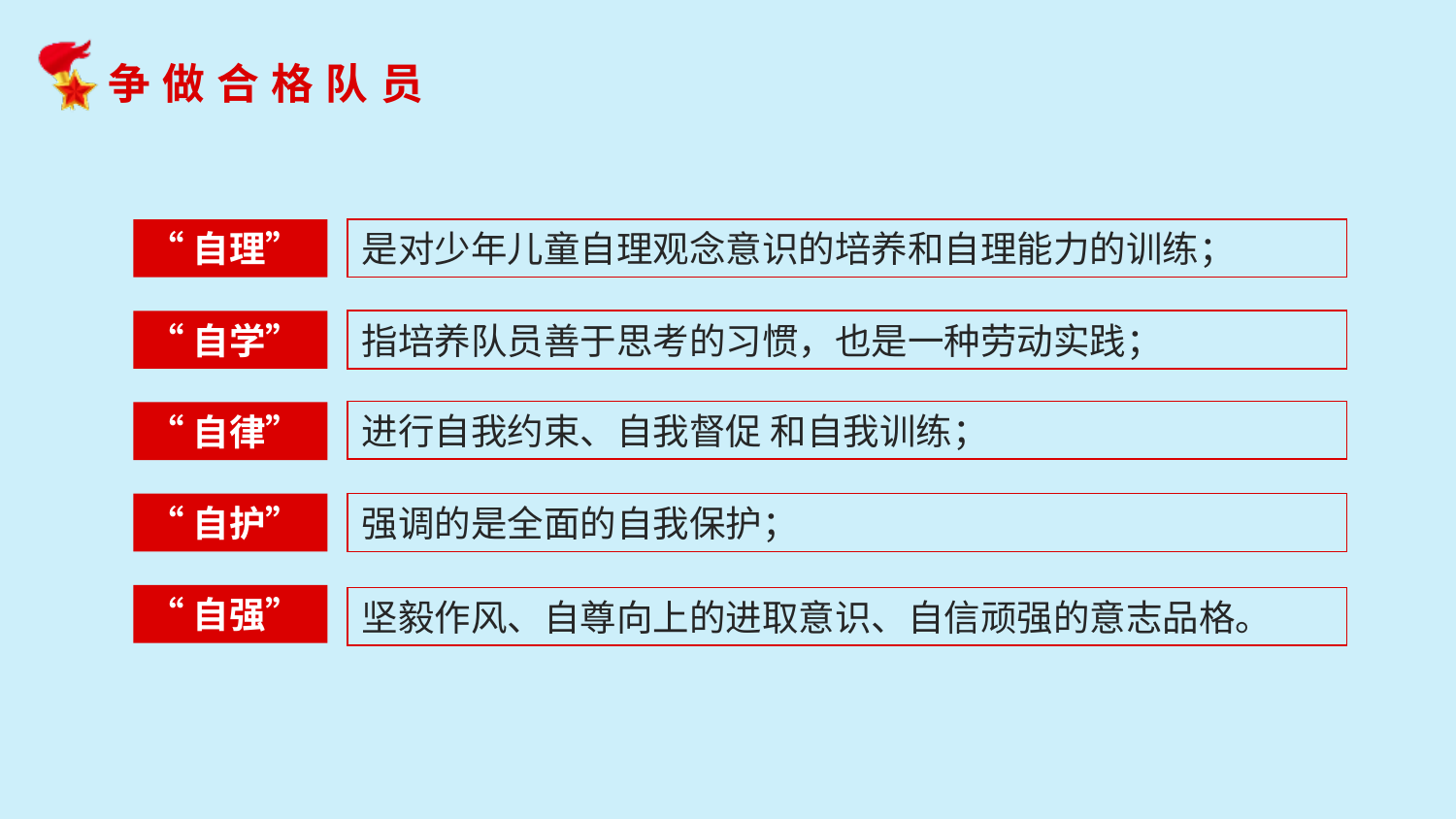

“自理”
是对少年儿童自理观念意识的培养和自理能力的训练；
“自学”
指培养队员善于思考的习惯，也是一种劳动实践；
进行自我约束、自我督促 和自我训练；
“自律”
“自护”
强调的是全面的自我保护；
“自强”
坚毅作风、自尊向上的进取意识、自信顽强的意志品格。